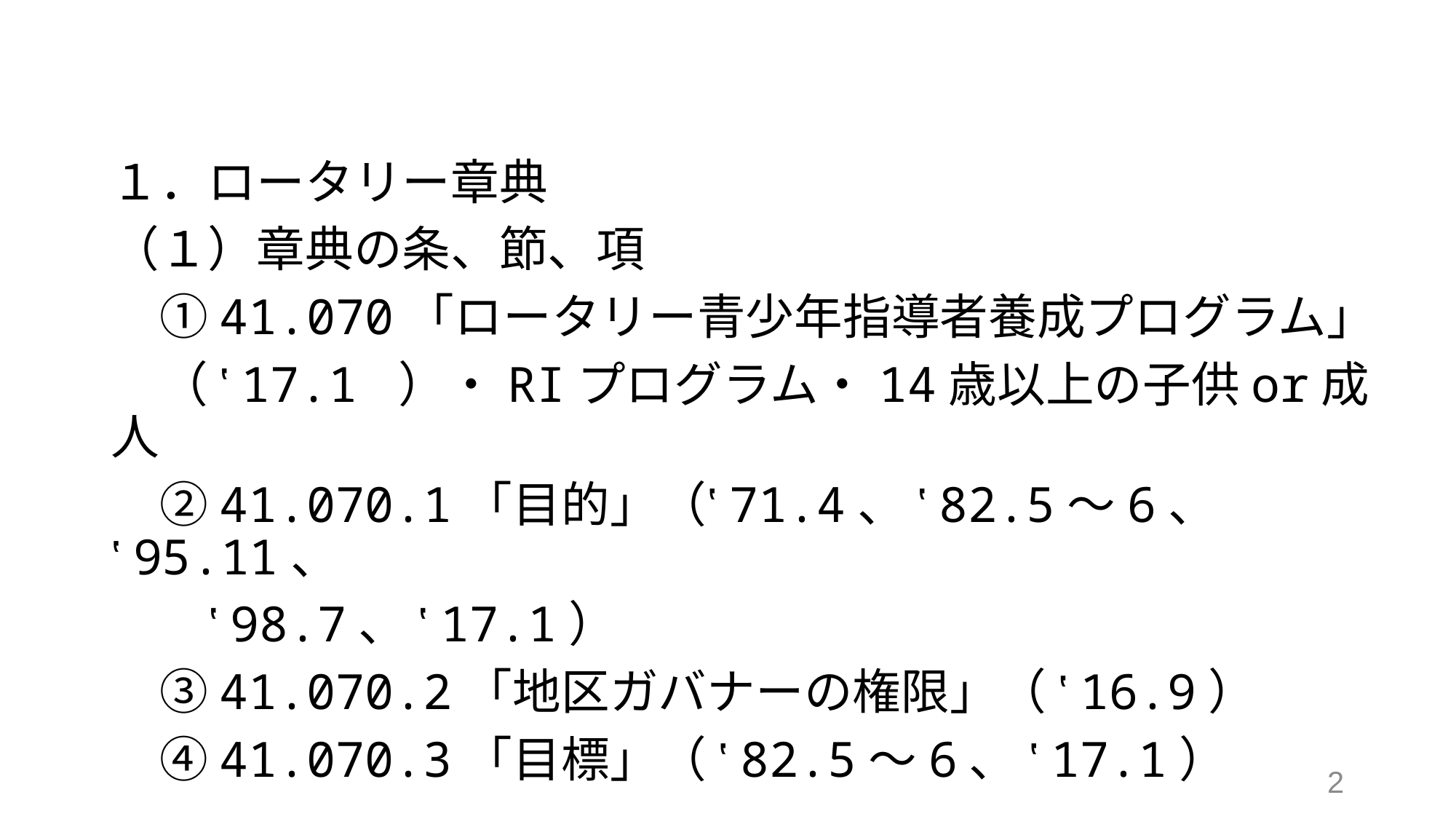

１．ロータリー章典
（１）章典の条、節、項
　①41.070「ロータリー青少年指導者養成プログラム」
　（ ‛17.1 ）・RIプログラム・14歳以上の子供or成人
　②41.070.1「目的」（‛71.4、 ‛82.5～6、 ‛95.11、
　　‛98.7、 ‛17.1）
　③41.070.2「地区ガバナーの権限」（ ‛16.9）
　④41.070.3「目標」（ ‛82.5～6、 ‛17.1）
2